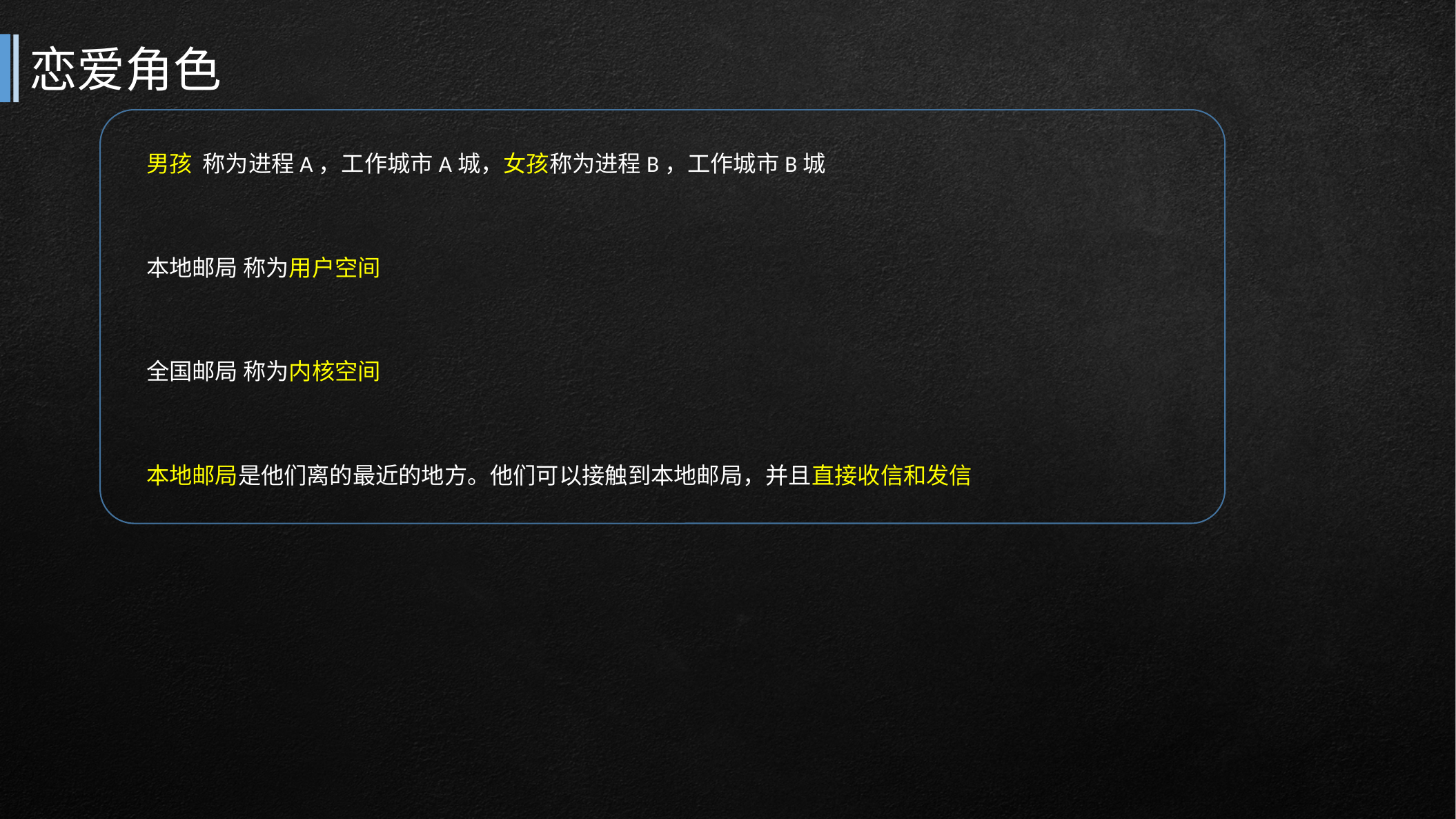

# 恋爱角色

男孩  称为进程A，工作城市A城，女孩称为进程B，工作城市B城

本地邮局 称为用户空间

全国邮局 称为内核空间

本地邮局是他们离的最近的地方。他们可以接触到本地邮局，并且直接收信和发信